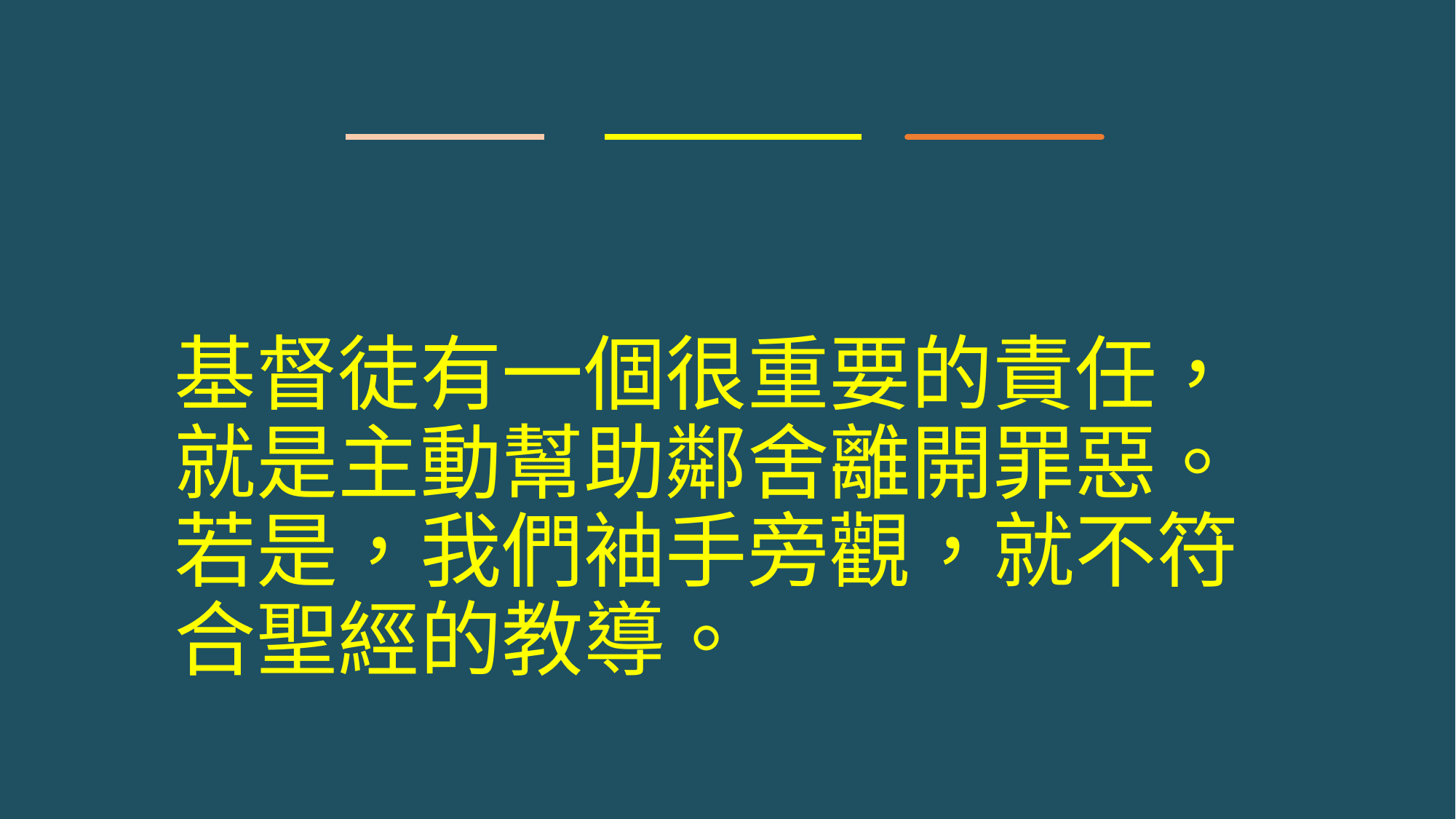

基督徒有一個很重要的責任，就是主動幫助鄰舍離開罪惡。若是，我們袖手旁觀，就不符合聖經的教導。